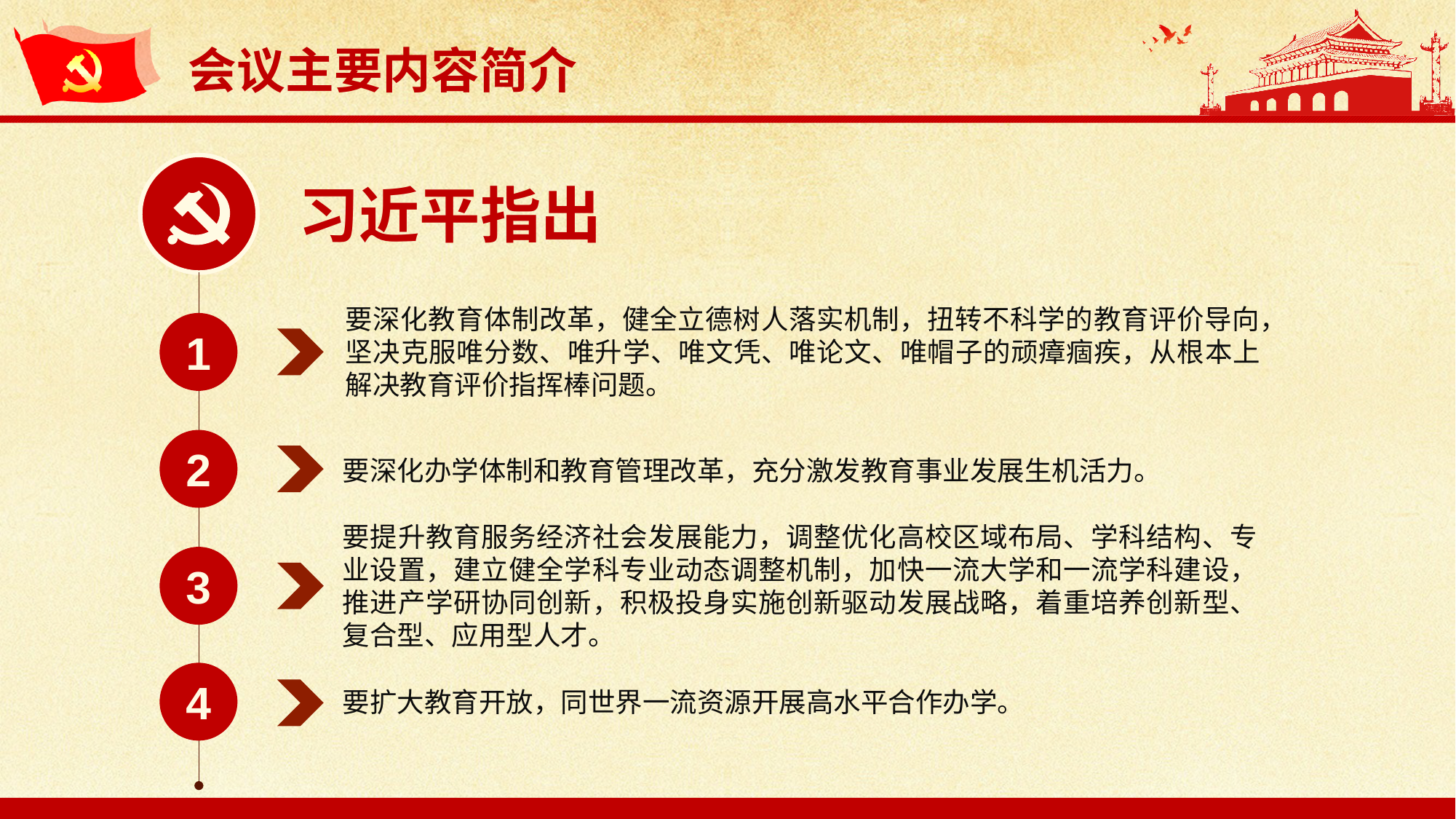

习近平指出
要深化教育体制改革，健全立德树人落实机制，扭转不科学的教育评价导向，坚决克服唯分数、唯升学、唯文凭、唯论文、唯帽子的顽瘴痼疾，从根本上解决教育评价指挥棒问题。
1

2

要深化办学体制和教育管理改革，充分激发教育事业发展生机活力。
要提升教育服务经济社会发展能力，调整优化高校区域布局、学科结构、专业设置，建立健全学科专业动态调整机制，加快一流大学和一流学科建设，推进产学研协同创新，积极投身实施创新驱动发展战略，着重培养创新型、复合型、应用型人才。
3

4

要扩大教育开放，同世界一流资源开展高水平合作办学。